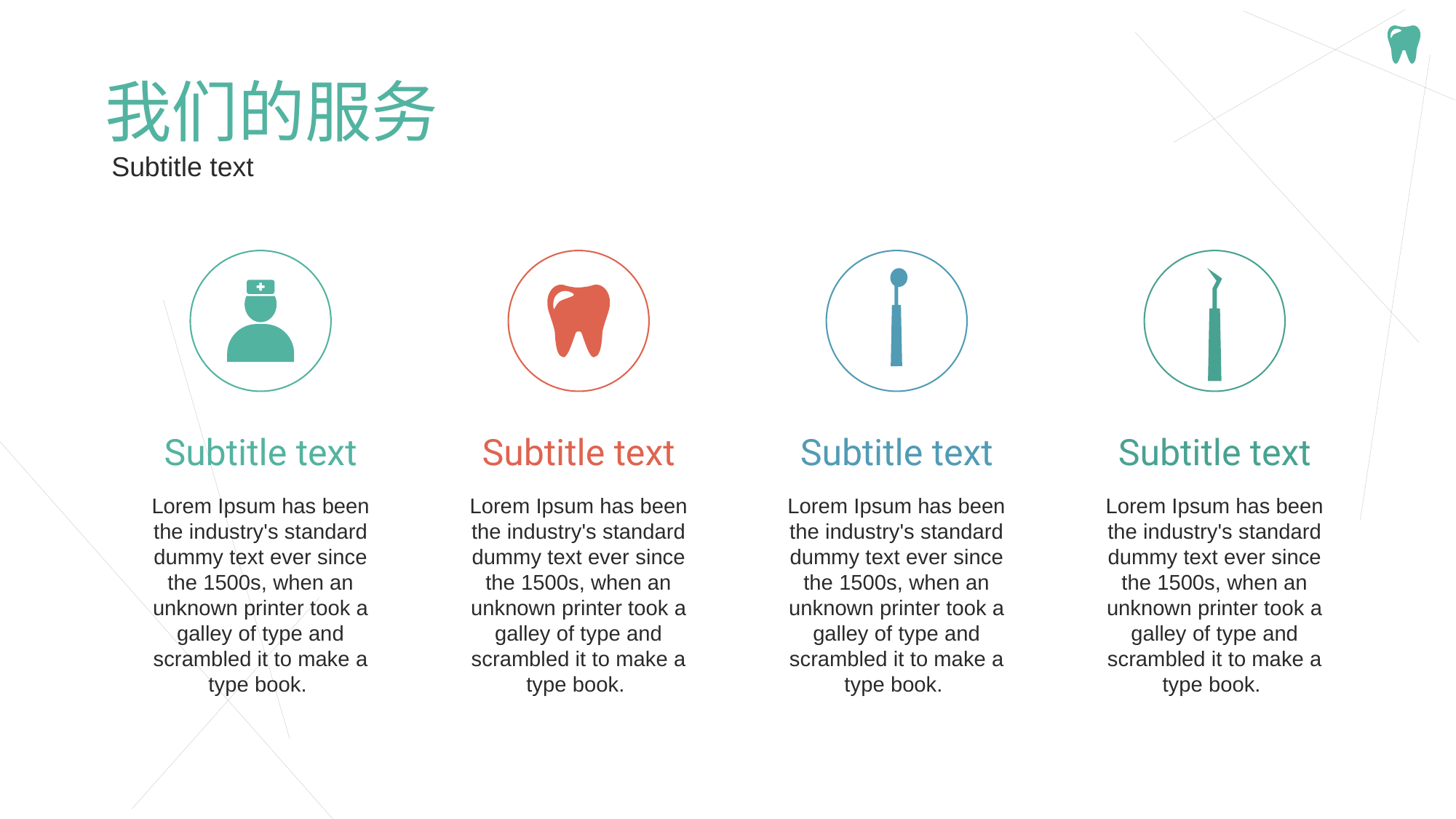

# 我们的服务
Subtitle text

Subtitle text
Subtitle text
Subtitle text
Subtitle text
Lorem Ipsum has been the industry's standard dummy text ever since the 1500s, when an unknown printer took a galley of type and scrambled it to make a type book.
Lorem Ipsum has been the industry's standard dummy text ever since the 1500s, when an unknown printer took a galley of type and scrambled it to make a type book.
Lorem Ipsum has been the industry's standard dummy text ever since the 1500s, when an unknown printer took a galley of type and scrambled it to make a type book.
Lorem Ipsum has been the industry's standard dummy text ever since the 1500s, when an unknown printer took a galley of type and scrambled it to make a type book.